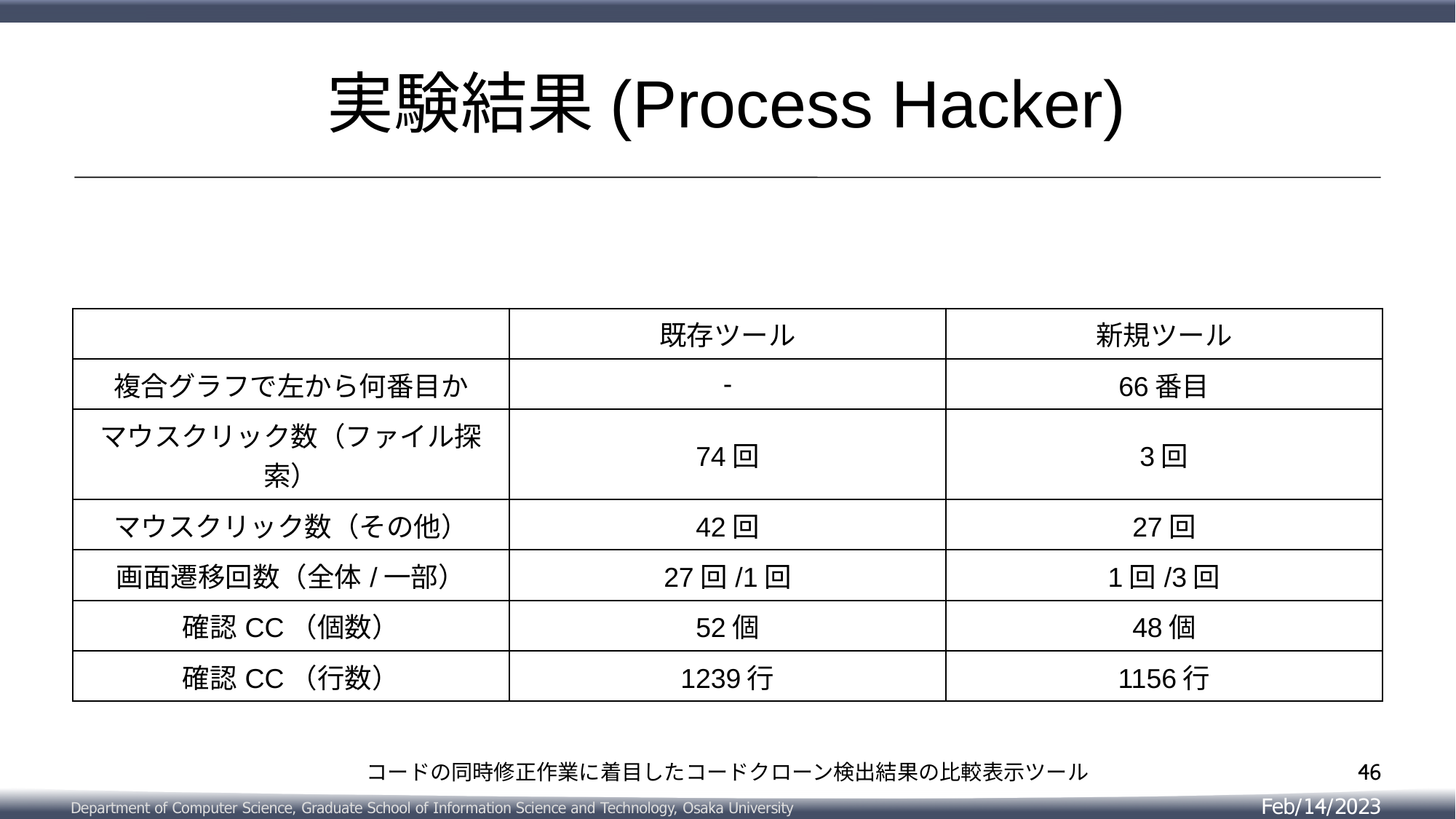

# 実験結果(Process Hacker)
|  | 既存ツール | 新規ツール |
| --- | --- | --- |
| 複合グラフで左から何番目か | - | 66番目 |
| マウスクリック数（ファイル探索） | 74回 | 3回 |
| マウスクリック数（その他） | 42回 | 27回 |
| 画面遷移回数（全体/一部） | 27回/1回 | 1回/3回 |
| 確認CC（個数） | 52個 | 48個 |
| 確認CC（行数） | 1239行 | 1156行 |
46
コードの同時修正作業に着目したコードクローン検出結果の比較表示ツール
Feb/14/2023